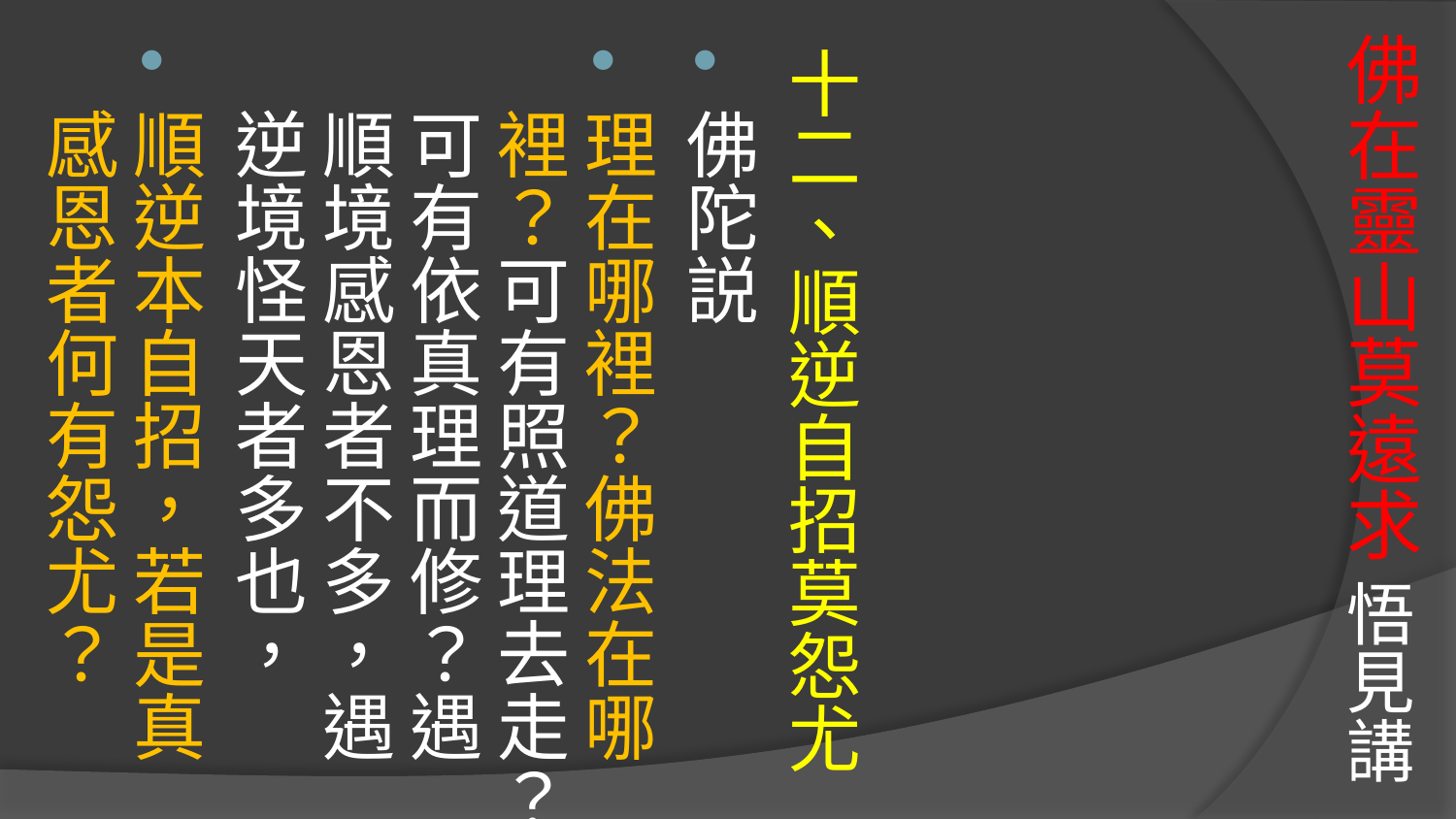

# 佛在靈山莫遠求 悟見講
十二、順逆自招莫怨尤
佛陀説
理在哪裡？佛法在哪裡？可有照道理去走？可有依真理而修？遇順境感恩者不多，遇逆境怪天者多也，
順逆本自招，若是真感恩者何有怨尤？